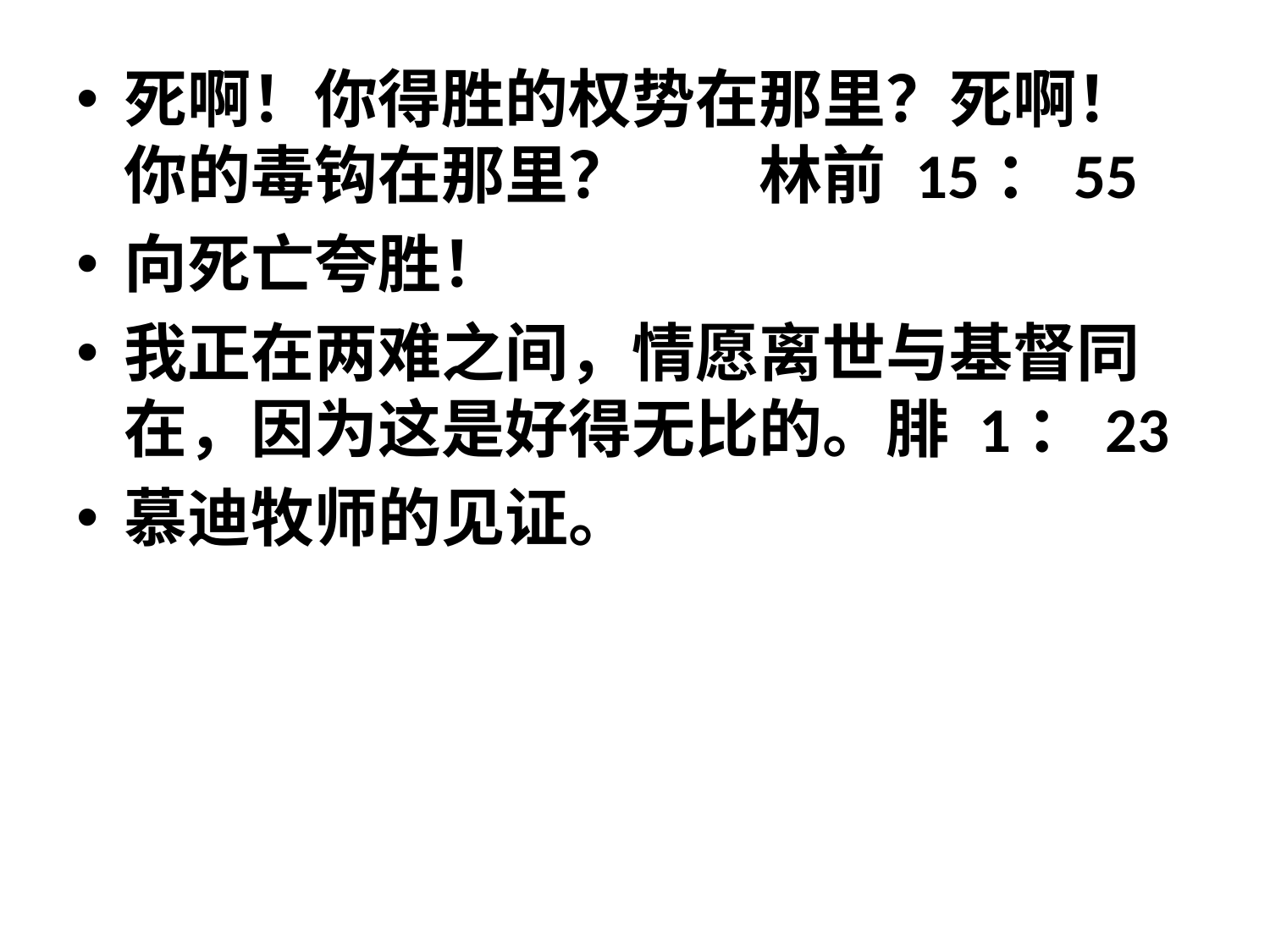

死啊！你得胜的权势在那里？死啊！你的毒钩在那里？	林前 15：55
向死亡夸胜！
我正在两难之间，情愿离世与基督同在，因为这是好得无比的。腓 1：23
慕迪牧师的见证。